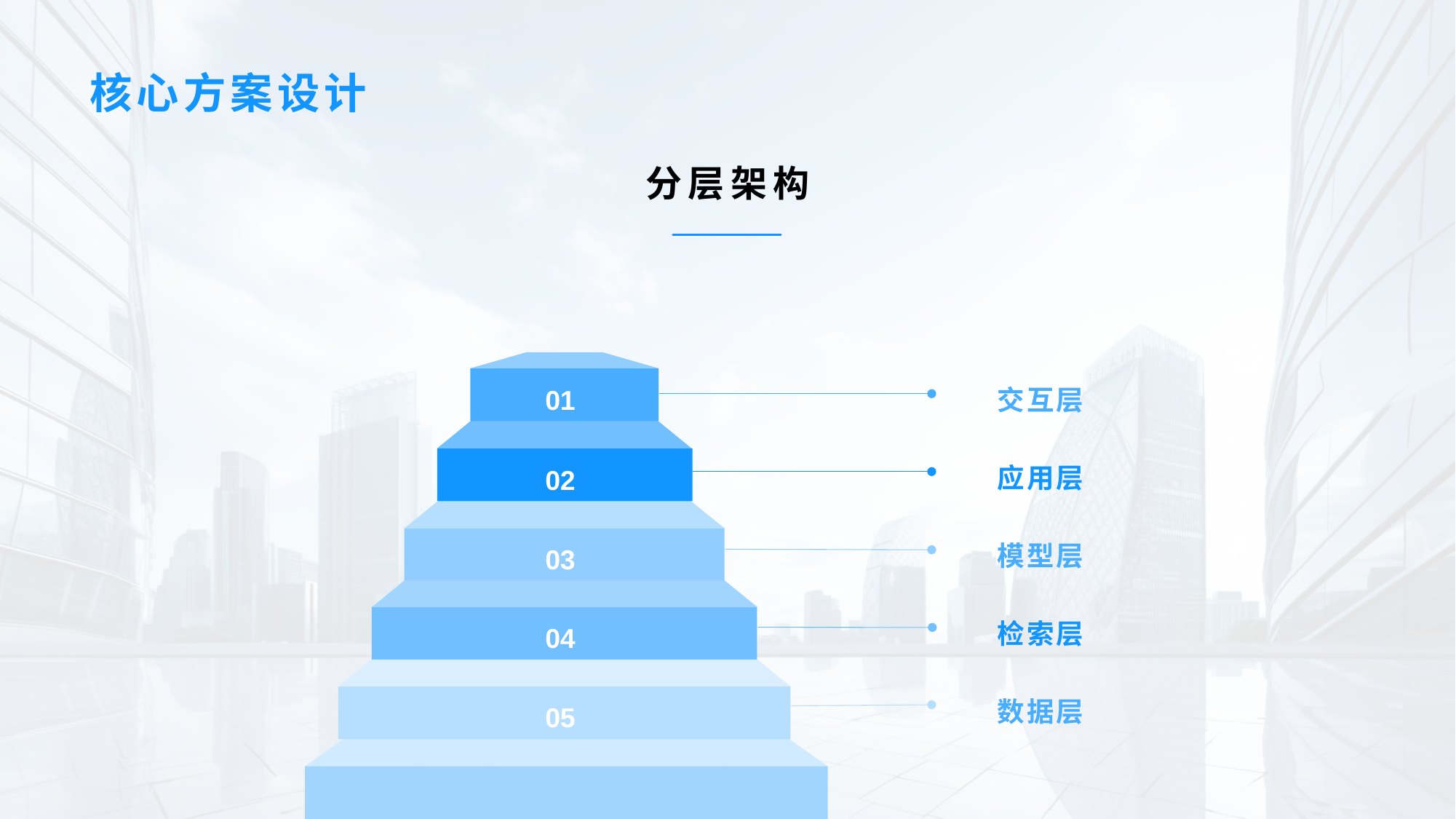

# 核心方案设计
分层架构

交互层
01
应用层
02
模型层
03
检索层
04
数据层
05